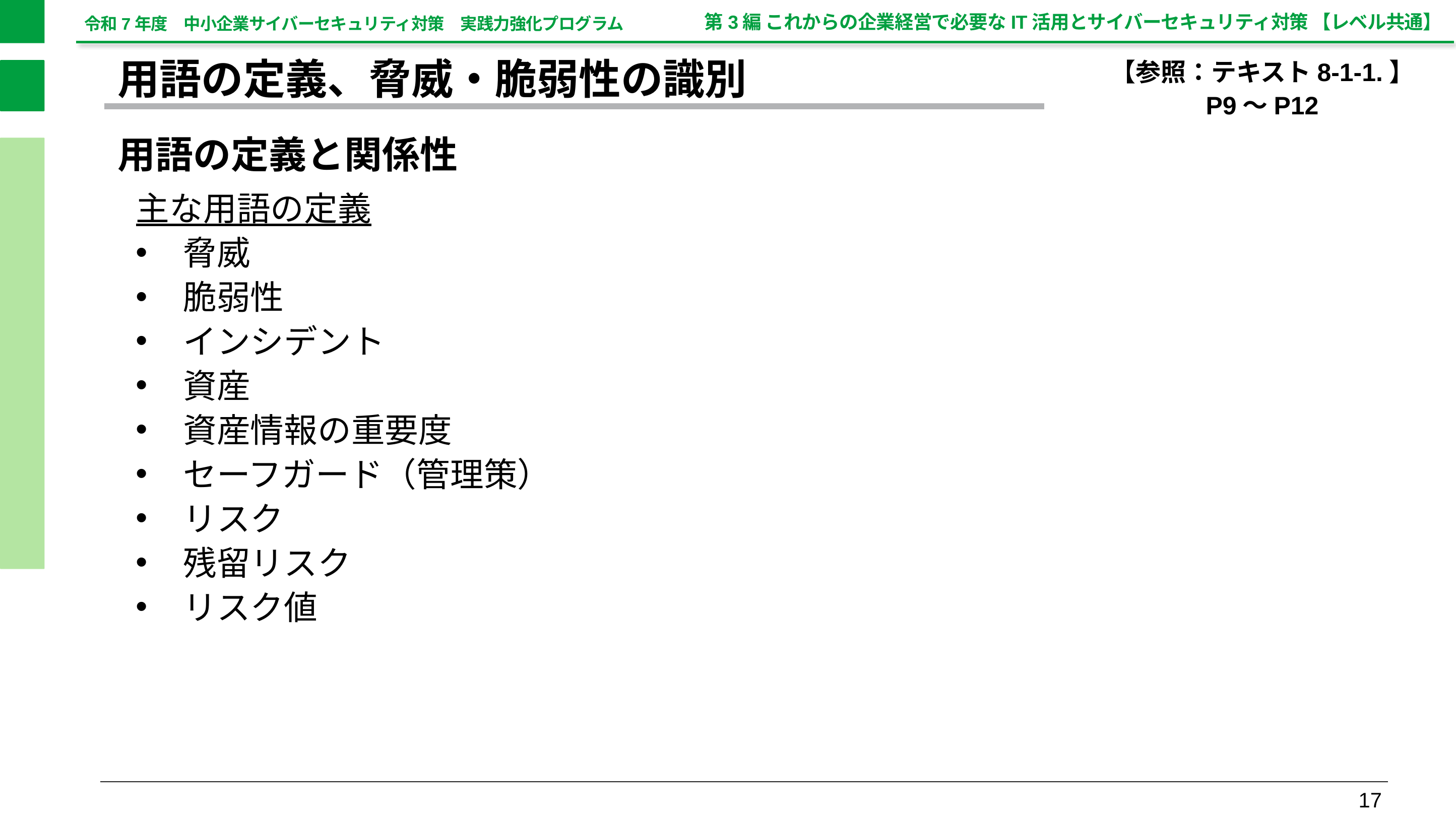

第3編 これからの企業経営で必要なIT活用とサイバーセキュリティ対策 【レベル共通】
【参照：テキスト8-1-1.】
P9～P12
用語の定義、脅威・脆弱性の識別
用語の定義と関係性
主な用語の定義
脅威
脆弱性
インシデント
資産
資産情報の重要度
セーフガード（管理策）
リスク
残留リスク
リスク値